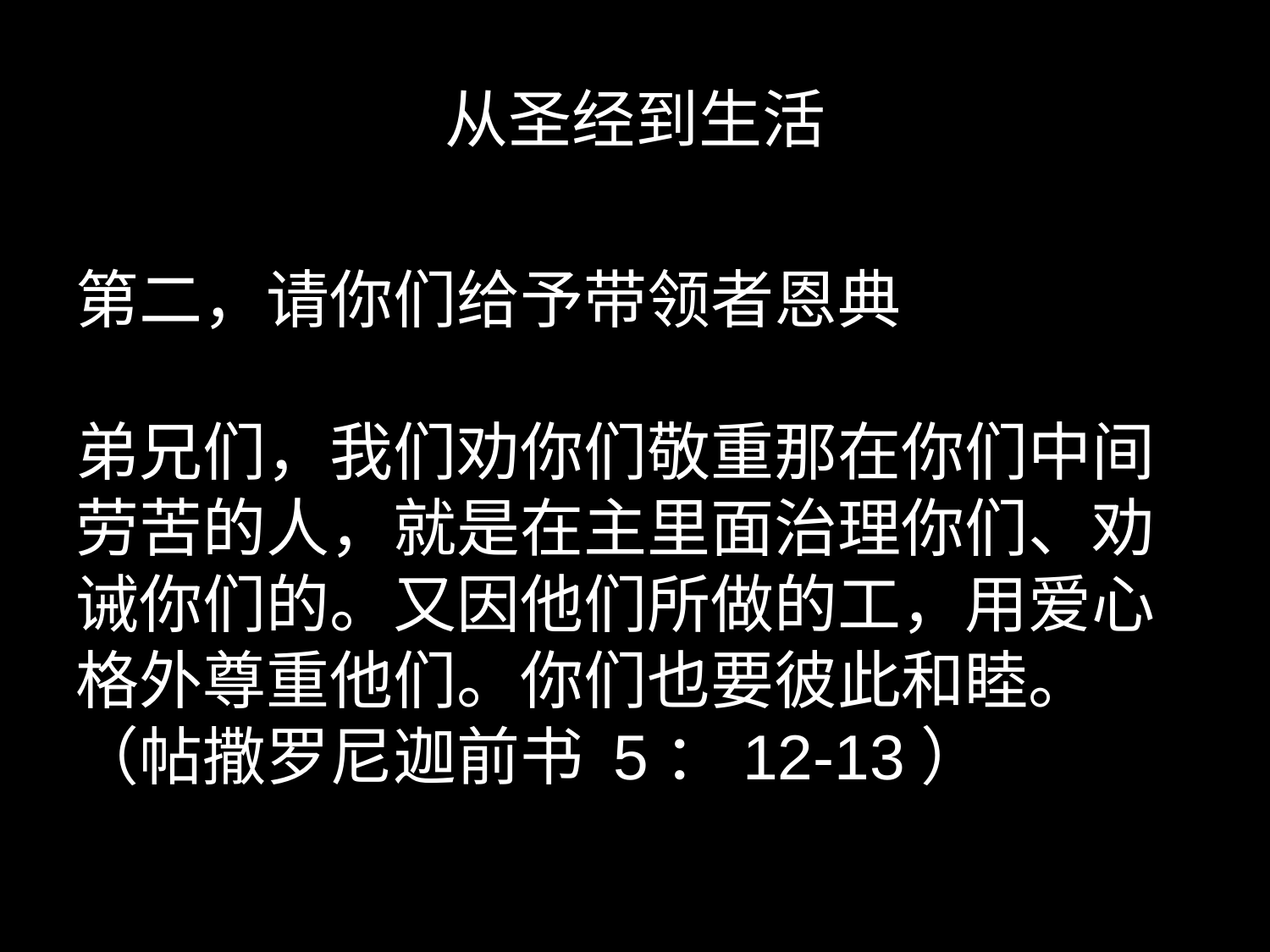

# 从圣经到生活
第二，请你们给予带领者恩典

弟兄们，我们劝你们敬重那在你们中间劳苦的人，就是在主里面治理你们、劝诫你们的。又因他们所做的工，用爱心格外尊重他们。你们也要彼此和睦。（帖撒罗尼迦前书 5：12-13）